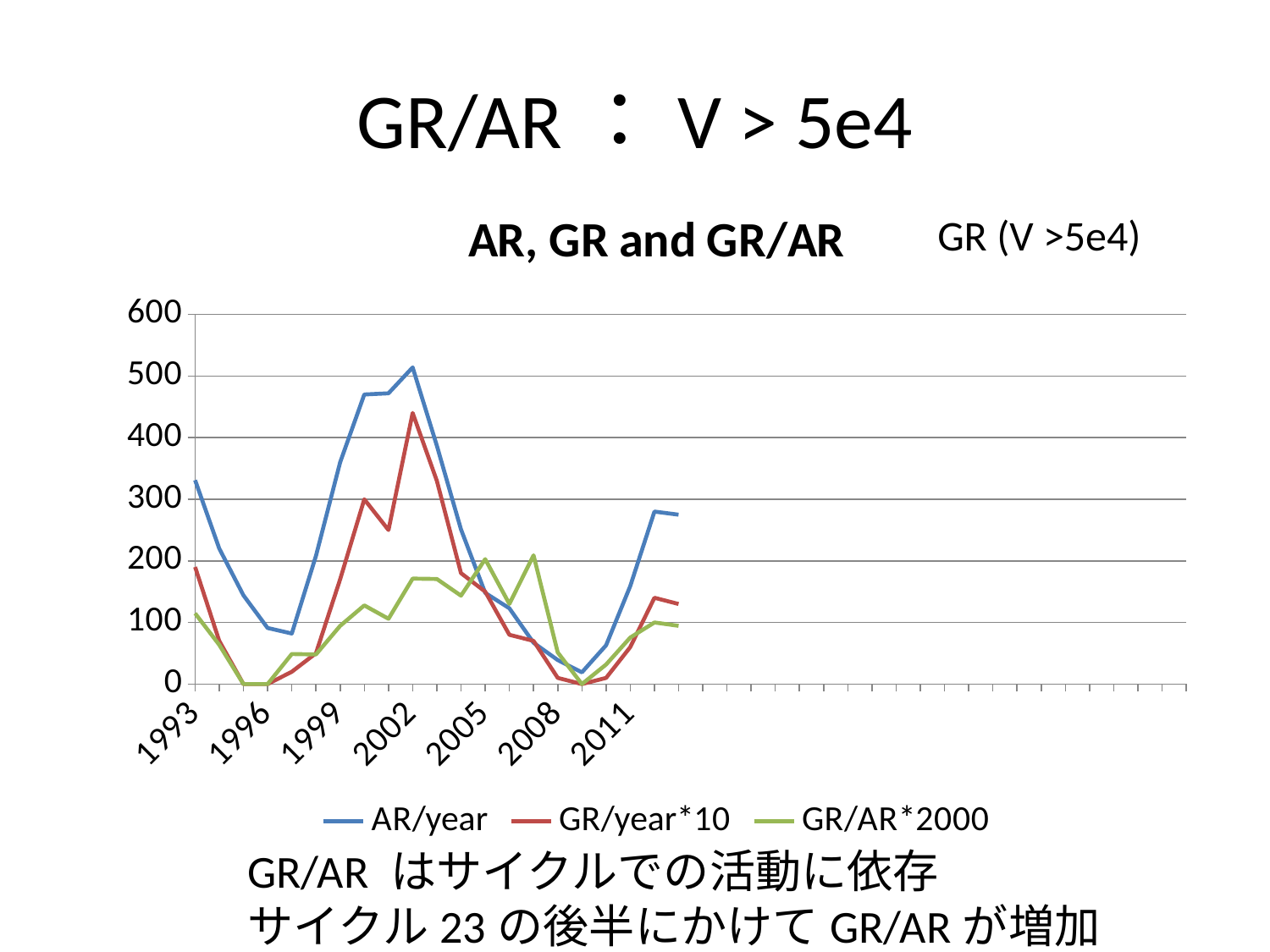

# GR/AR：V > 5e4

### Chart: AR, GR and GR/AR

| Category | AR/year | GR/year*10 | GR/AR*2000 |
|---|---|---|---|
| 1993 | 331.0 | 190.0 | 114.80362537764351 |
| 1994 | 220.0 | 70.0 | 63.63636363636363 |
| 1995 | 144.0 | 0.0 | 0.0 |
| 1996 | 91.0 | 0.0 | 0.0 |
| 1997 | 82.0 | 20.0 | 48.78048780487805 |
| 1998 | 208.0 | 50.0 | 48.07692307692308 |
| 1999 | 360.0 | 170.0 | 94.44444444444444 |
| 2000 | 470.0 | 300.0 | 127.6595744680851 |
| 2001 | 472.0 | 250.0 | 105.9322033898305 |
| 2002 | 514.0 | 440.0 | 171.20622568093384 |
| 2003 | 387.0 | 330.0 | 170.54263565891472 |
| 2004 | 251.0 | 180.0 | 143.42629482071715 |
| 2005 | 148.0 | 150.0 | 202.7027027027027 |
| 2006 | 123.0 | 80.0 | 130.08130081300814 |
| 2007 | 67.0 | 70.0 | 208.955223880597 |
| 2008 | 39.0 | 10.0 | 51.28205128205128 |
| 2009 | 19.0 | 0.0 | 0.0 |
| 2010 | 63.0 | 10.0 | 31.746031746031743 |
| 2011 | 159.0 | 60.0 | 75.47169811320754 |
| 2012 | 280.0 | 140.0 | 100.0 |
| 2013 | 275.0 | 130.0 | 94.54545454545455 |
|  | None | None | None |
|  | None | None | None |
|  | None | None | None |
|  | None | None | None |
|  | None | None | None |
|  | None | None | None |
|  | None | None | None |
|  | None | None | None |
|  | None | None | None |
|  | None | None | None |
|  | None | None | None |
|  | None | None | None |
|  | None | None | None |
|  | None | None | None |
|  | None | None | None |
|  | None | None | None |
|  | None | None | None |
|  | None | None | None |
|  | None | None | None |
|  | None | None | None |
|  | None | None | None |
GR (V >5e4)
GR/AR はサイクルでの活動に依存
サイクル23の後半にかけてGR/ARが増加